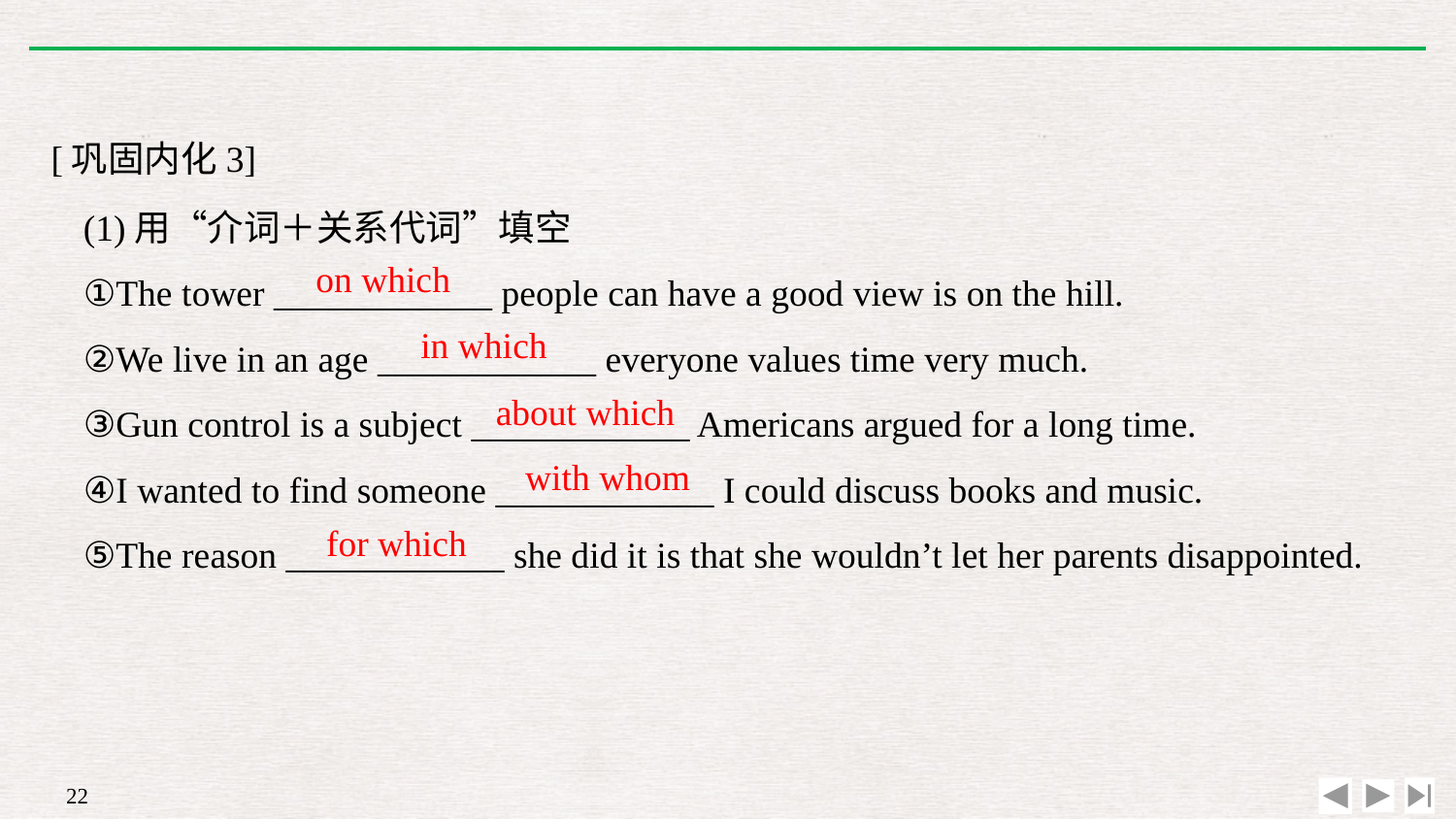

[巩固内化3]
(1)用“介词＋关系代词”填空
①The tower ____________ people can have a good view is on the hill.
②We live in an age ____________ everyone values time very much.
③Gun control is a subject ____________ Americans argued for a long time.
④I wanted to find someone ____________ I could discuss books and music.
⑤The reason ____________ she did it is that she wouldn’t let her parents disappointed.
on which
in which
about which
with whom
for which